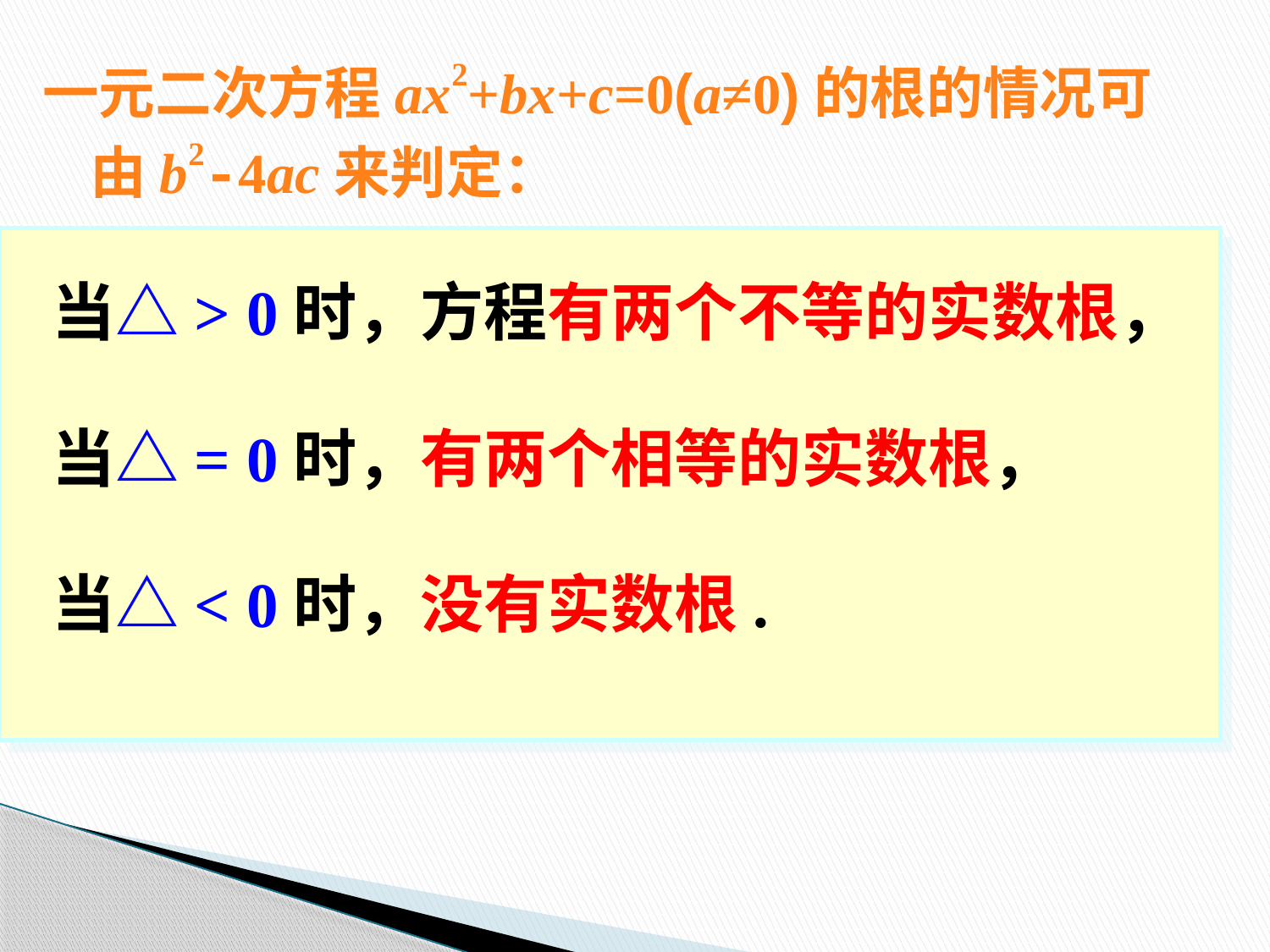

一元二次方程ax2+bx+c=0(a≠0)的根的情况可由b2-4ac来判定：

当△> 0时，方程有两个不等的实数根，
当△= 0时，有两个相等的实数根，
当△< 0时，没有实数根.